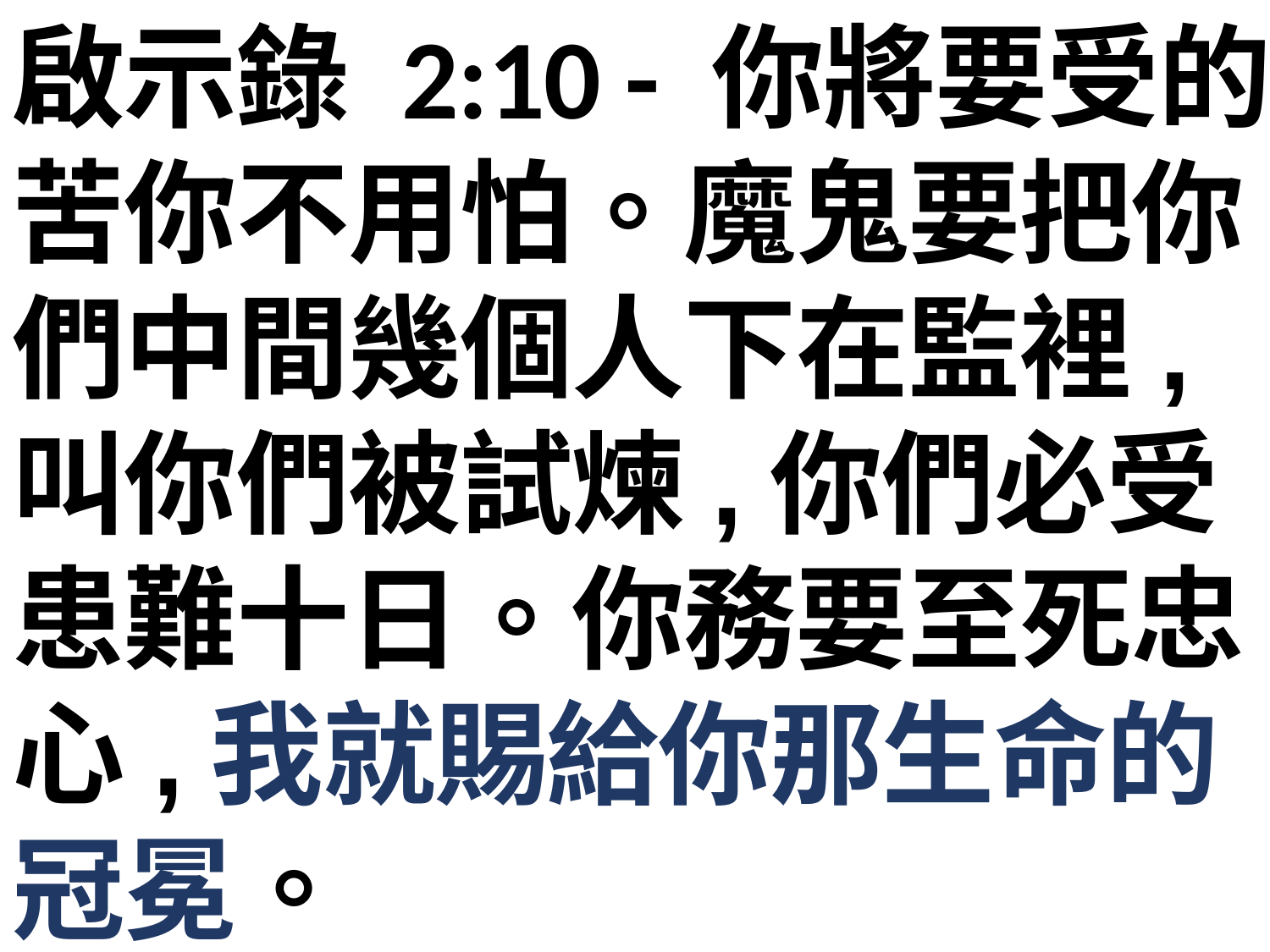

啟示錄 2:10 - 你將要受的苦你不用怕。魔鬼要把你們中間幾個人下在監裡,叫你們被試煉,你們必受患難十日。你務要至死忠心,我就賜給你那生命的冠冕。